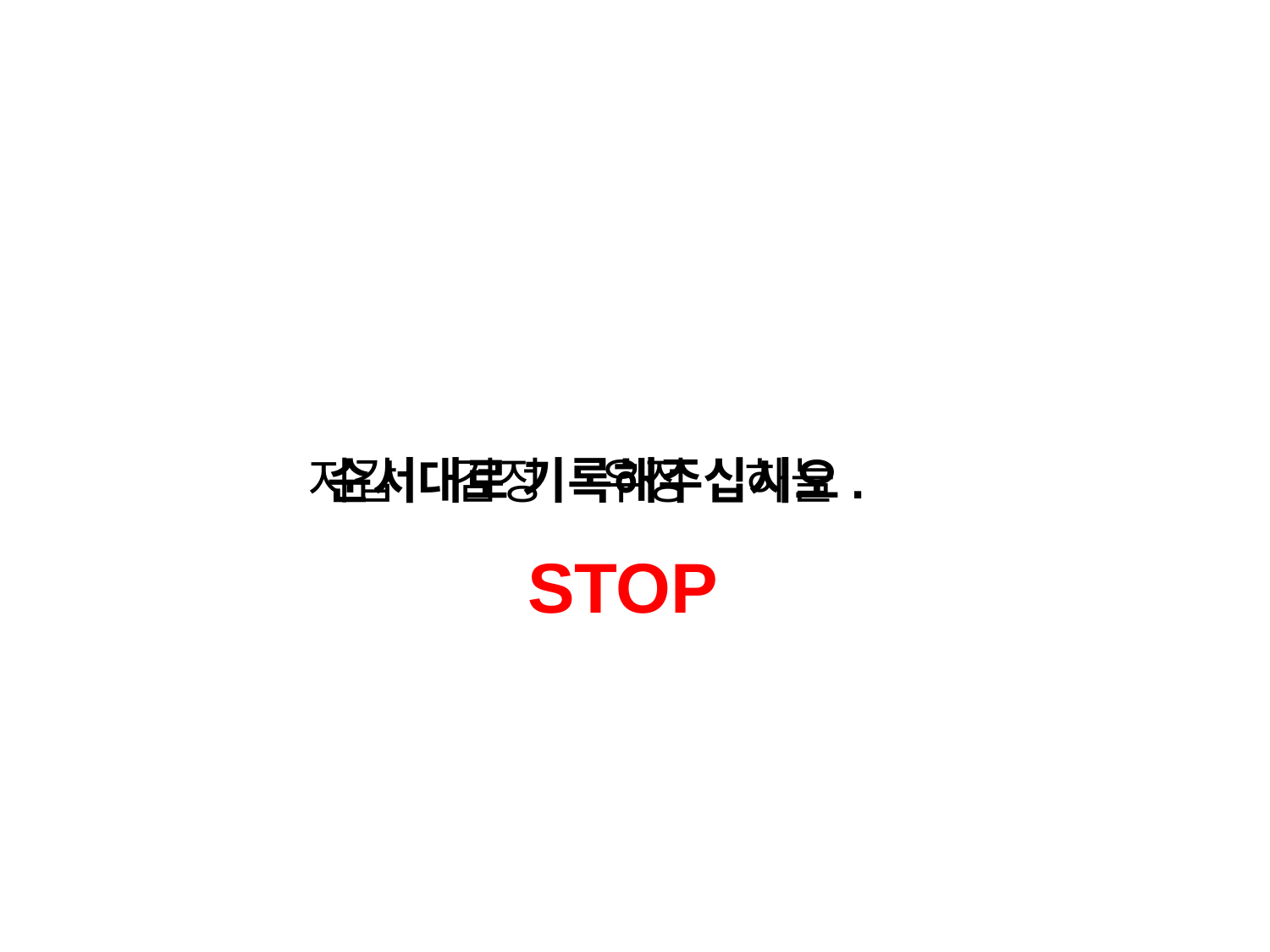

지갑    검정    우정    하늘
순서대로 기록해주십시오.
STOP